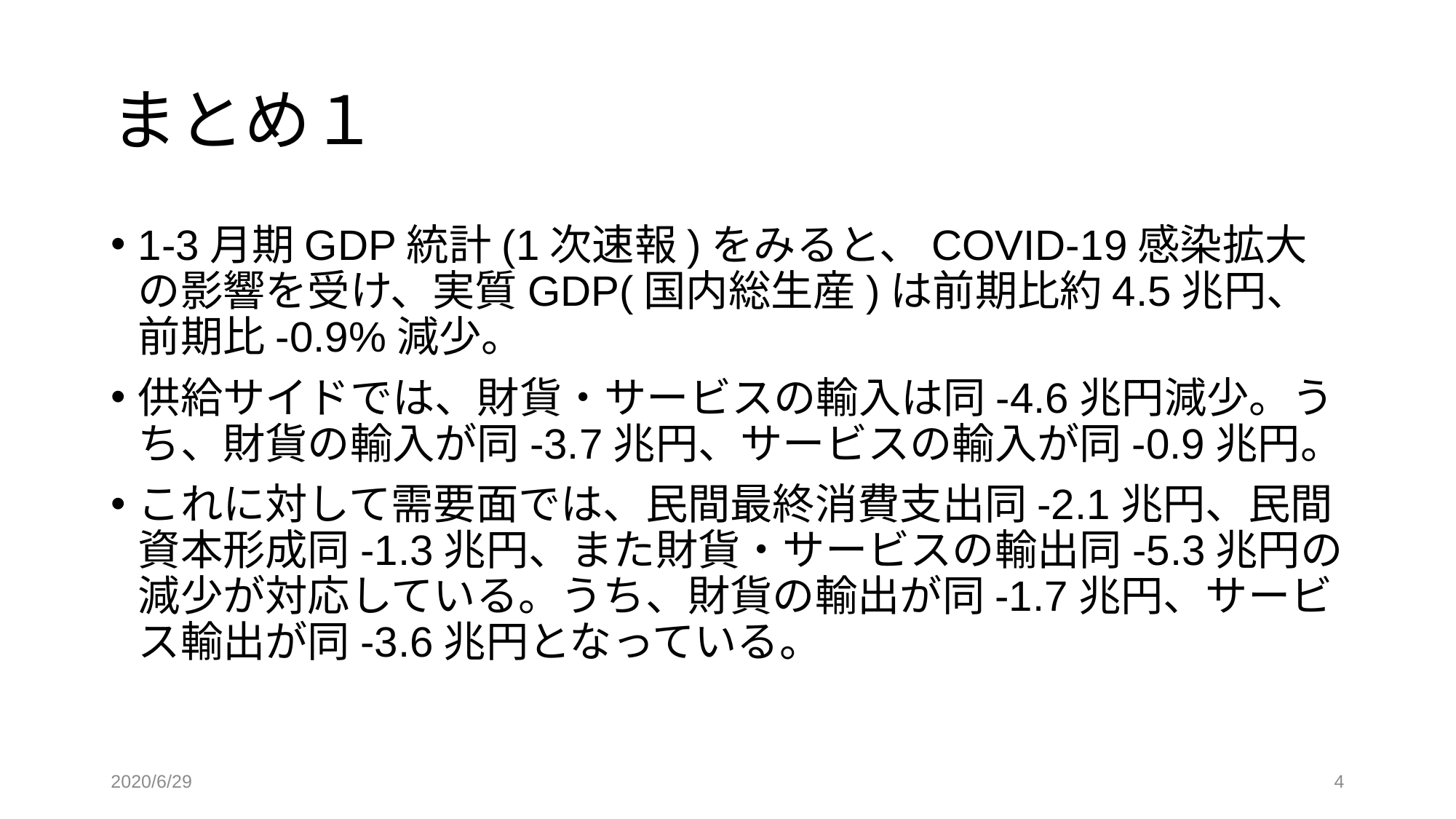

# まとめ１
1-3月期GDP統計(1次速報)をみると、COVID-19感染拡大の影響を受け、実質GDP(国内総生産)は前期比約4.5兆円、前期比-0.9%減少。
供給サイドでは、財貨・サービスの輸入は同-4.6兆円減少。うち、財貨の輸入が同-3.7兆円、サービスの輸入が同-0.9兆円。
これに対して需要面では、民間最終消費支出同-2.1兆円、民間資本形成同-1.3兆円、また財貨・サービスの輸出同-5.3兆円の減少が対応している。うち、財貨の輸出が同-1.7兆円、サービス輸出が同-3.6兆円となっている。
2020/6/29
4